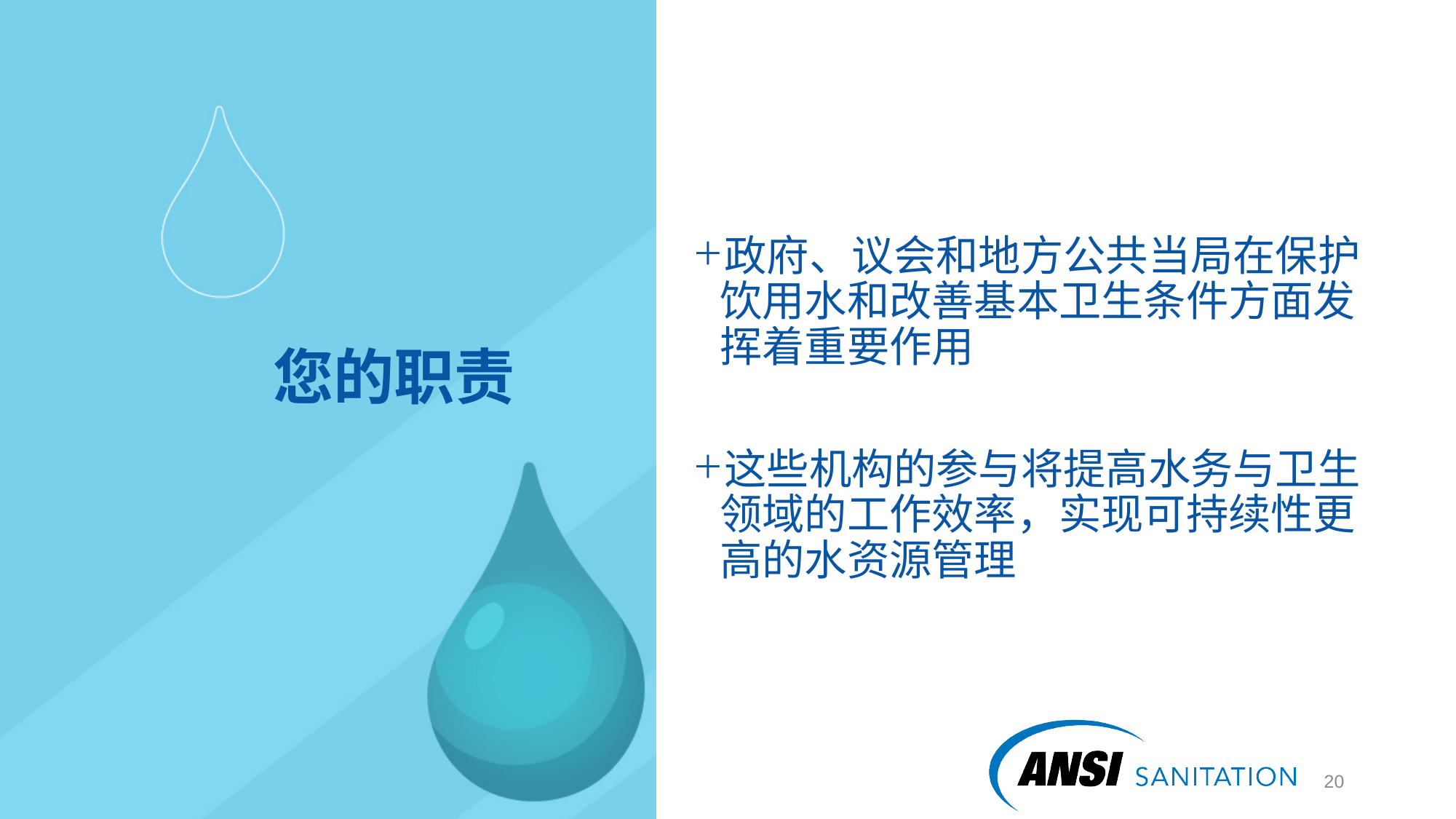

政府、议会和地方公共当局在保护饮用水和改善基本卫生条件方面发挥着重要作用

这些机构的参与将提高水务与卫生领域的工作效率，实现可持续性更高的水资源管理
# 您的职责
20